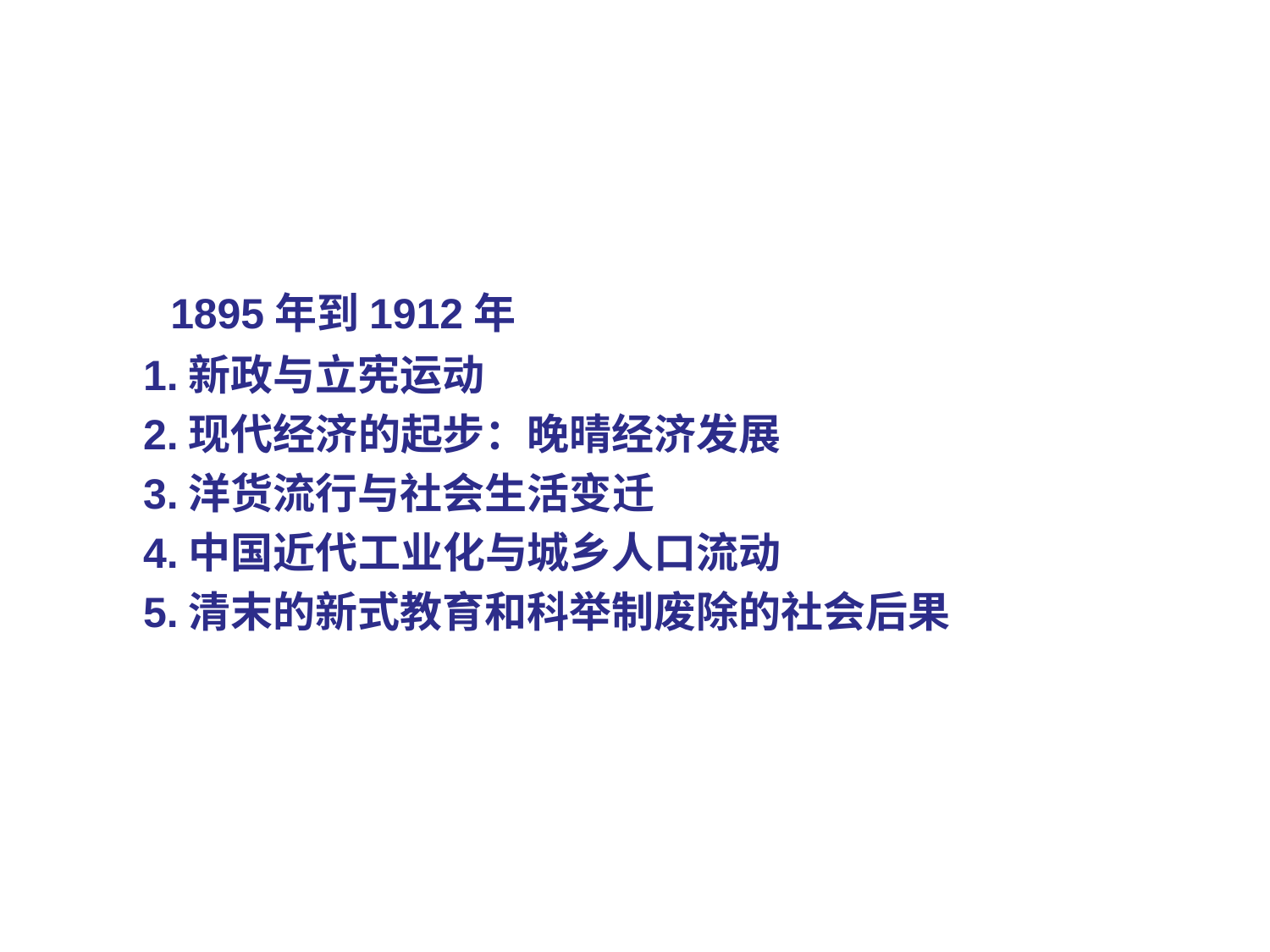

1895年到1912年
   1.新政与立宪运动
   2.现代经济的起步：晚晴经济发展
   3.洋货流行与社会生活变迁
   4.中国近代工业化与城乡人口流动
   5.清末的新式教育和科举制废除的社会后果